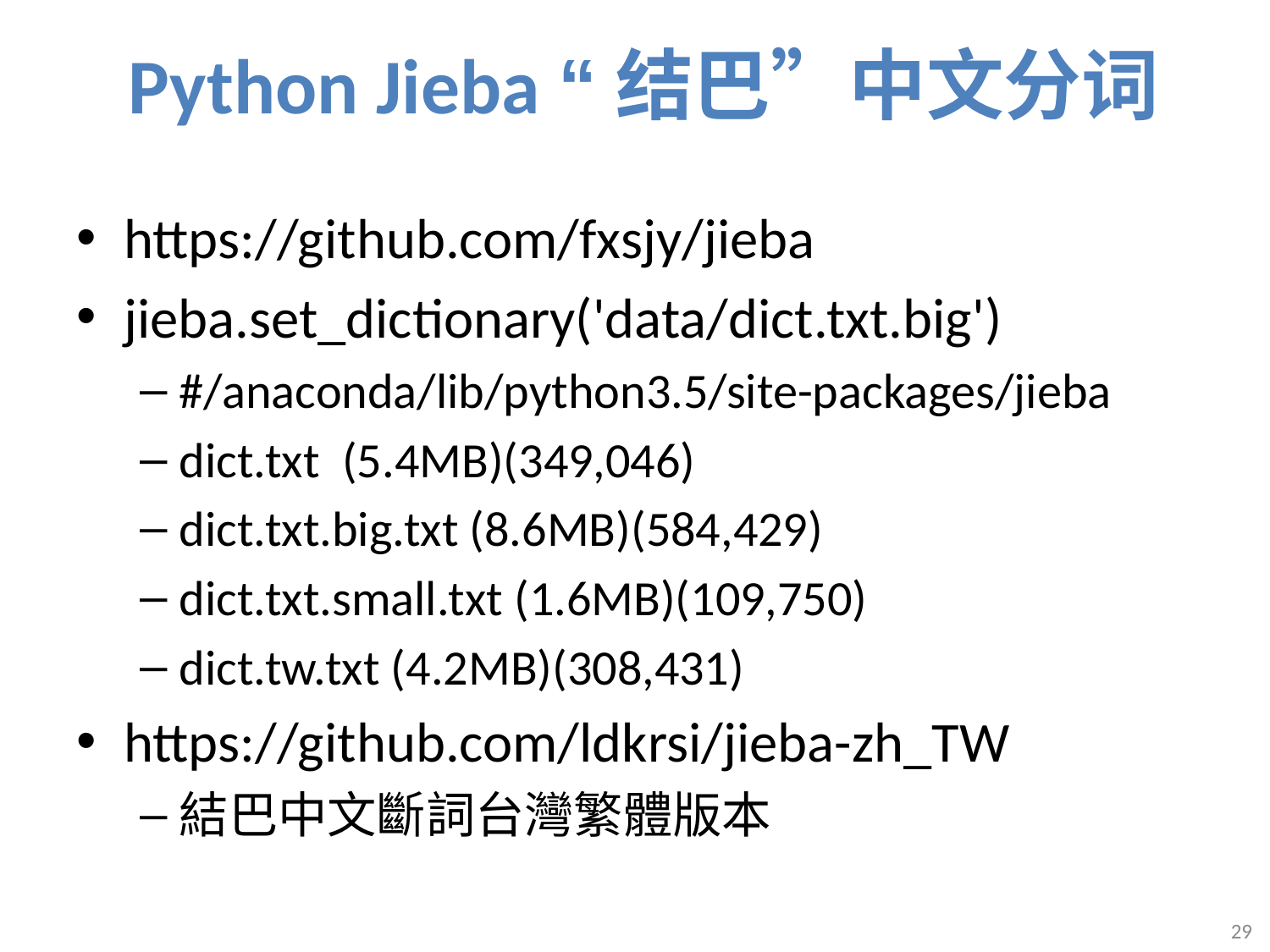

# Python Jieba “结巴”中文分词
https://github.com/fxsjy/jieba
jieba.set_dictionary('data/dict.txt.big')
#/anaconda/lib/python3.5/site-packages/jieba
dict.txt  (5.4MB)(349,046)
dict.txt.big.txt (8.6MB)(584,429)
dict.txt.small.txt (1.6MB)(109,750)
dict.tw.txt (4.2MB)(308,431)
https://github.com/ldkrsi/jieba-zh_TW
結巴中文斷詞台灣繁體版本

29